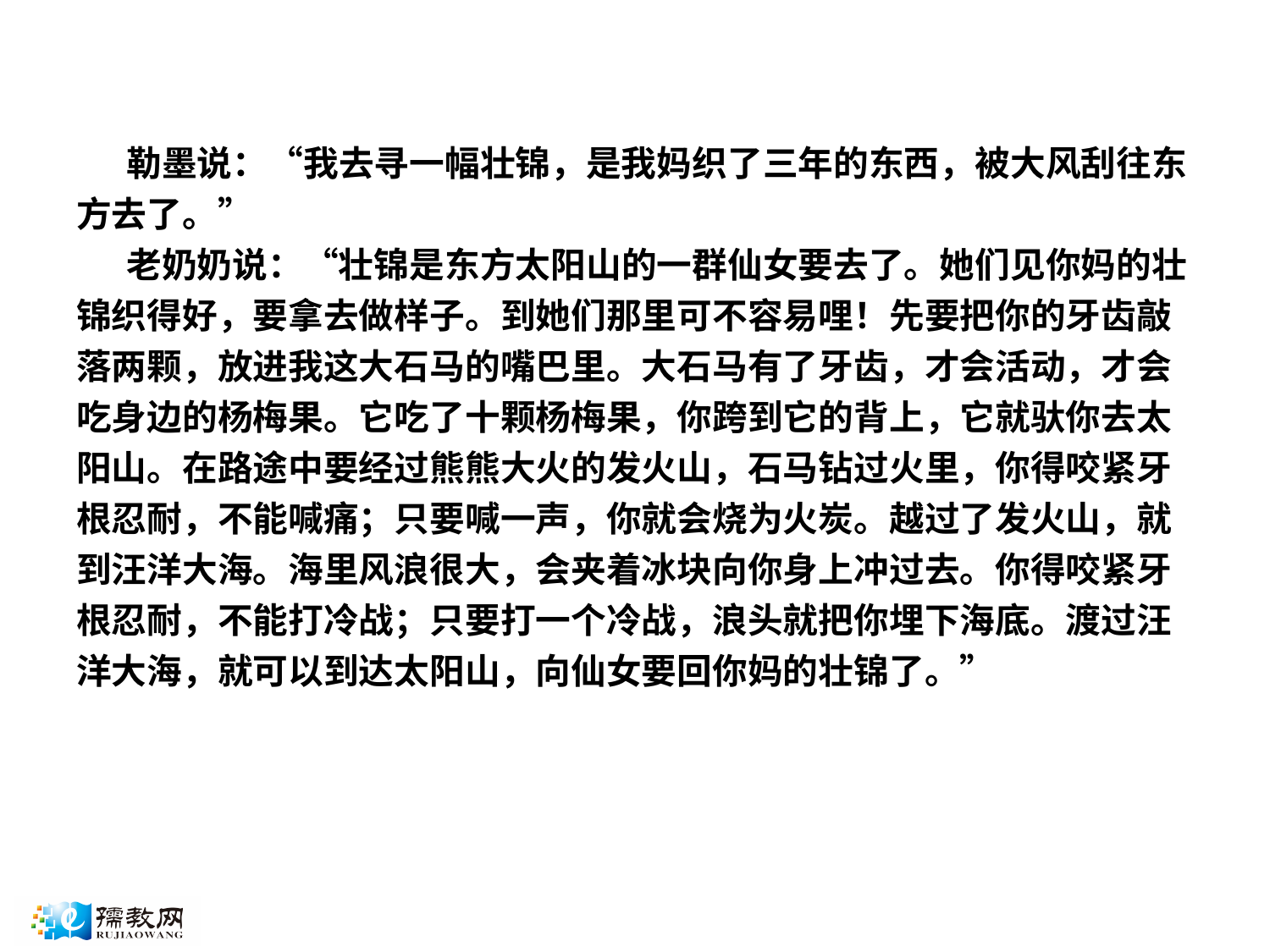

勒墨说：“我去寻一幅壮锦，是我妈织了三年的东西，被大风刮往东方去了。”
老奶奶说：“壮锦是东方太阳山的一群仙女要去了。她们见你妈的壮锦织得好，要拿去做样子。到她们那里可不容易哩！先要把你的牙齿敲落两颗，放进我这大石马的嘴巴里。大石马有了牙齿，才会活动，才会吃身边的杨梅果。它吃了十颗杨梅果，你跨到它的背上，它就驮你去太阳山。在路途中要经过熊熊大火的发火山，石马钻过火里，你得咬紧牙根忍耐，不能喊痛；只要喊一声，你就会烧为火炭。越过了发火山，就到汪洋大海。海里风浪很大，会夹着冰块向你身上冲过去。你得咬紧牙根忍耐，不能打冷战；只要打一个冷战，浪头就把你埋下海底。渡过汪洋大海，就可以到达太阳山，向仙女要回你妈的壮锦了。”